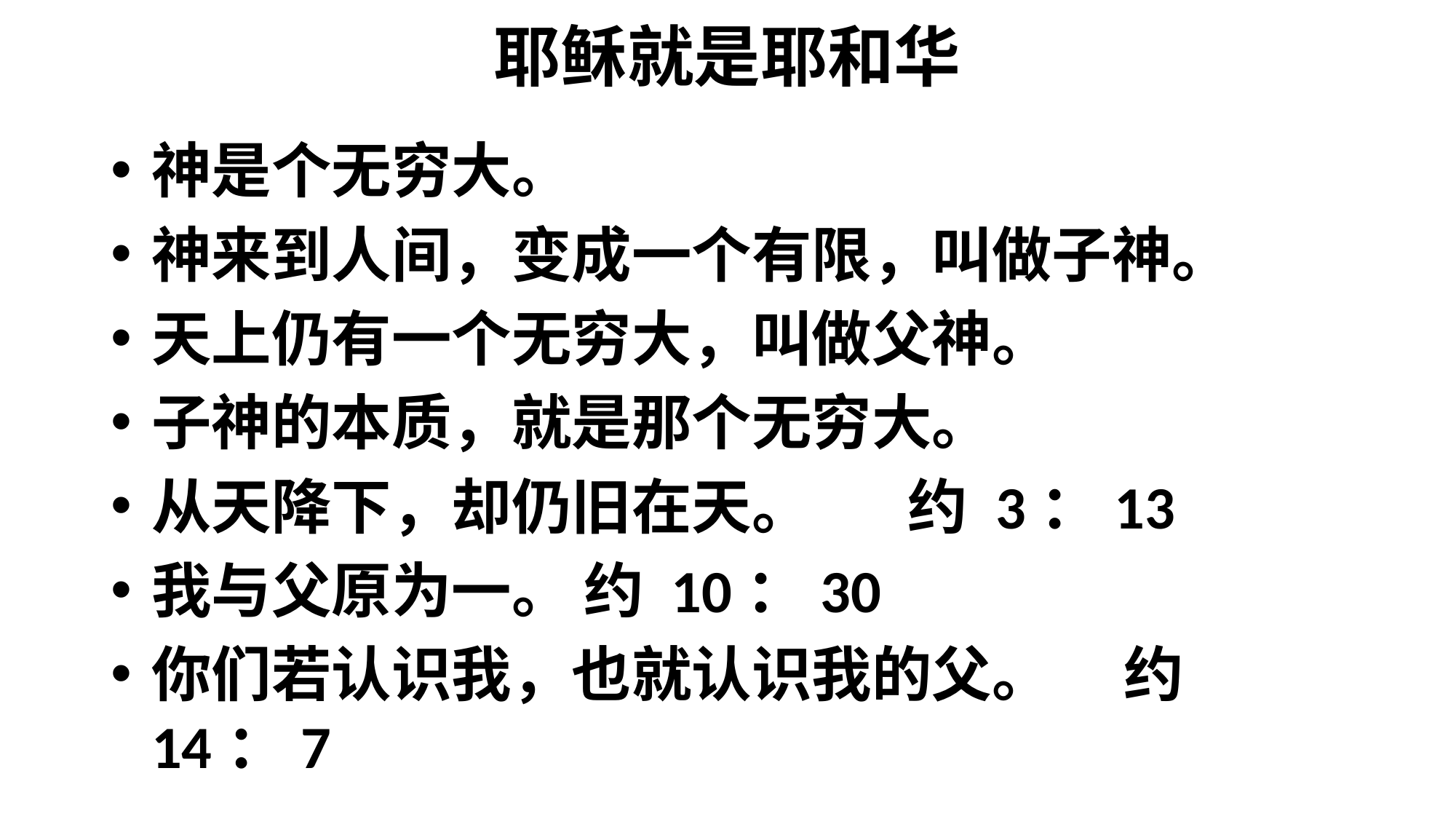

# 耶稣就是耶和华
神是个无穷大。
神来到人间，变成一个有限，叫做子神。
天上仍有一个无穷大，叫做父神。
子神的本质，就是那个无穷大。
从天降下，却仍旧在天。	约 3：13
我与父原为一。			约 10：30
你们若认识我，也就认识我的父。	约 14：7